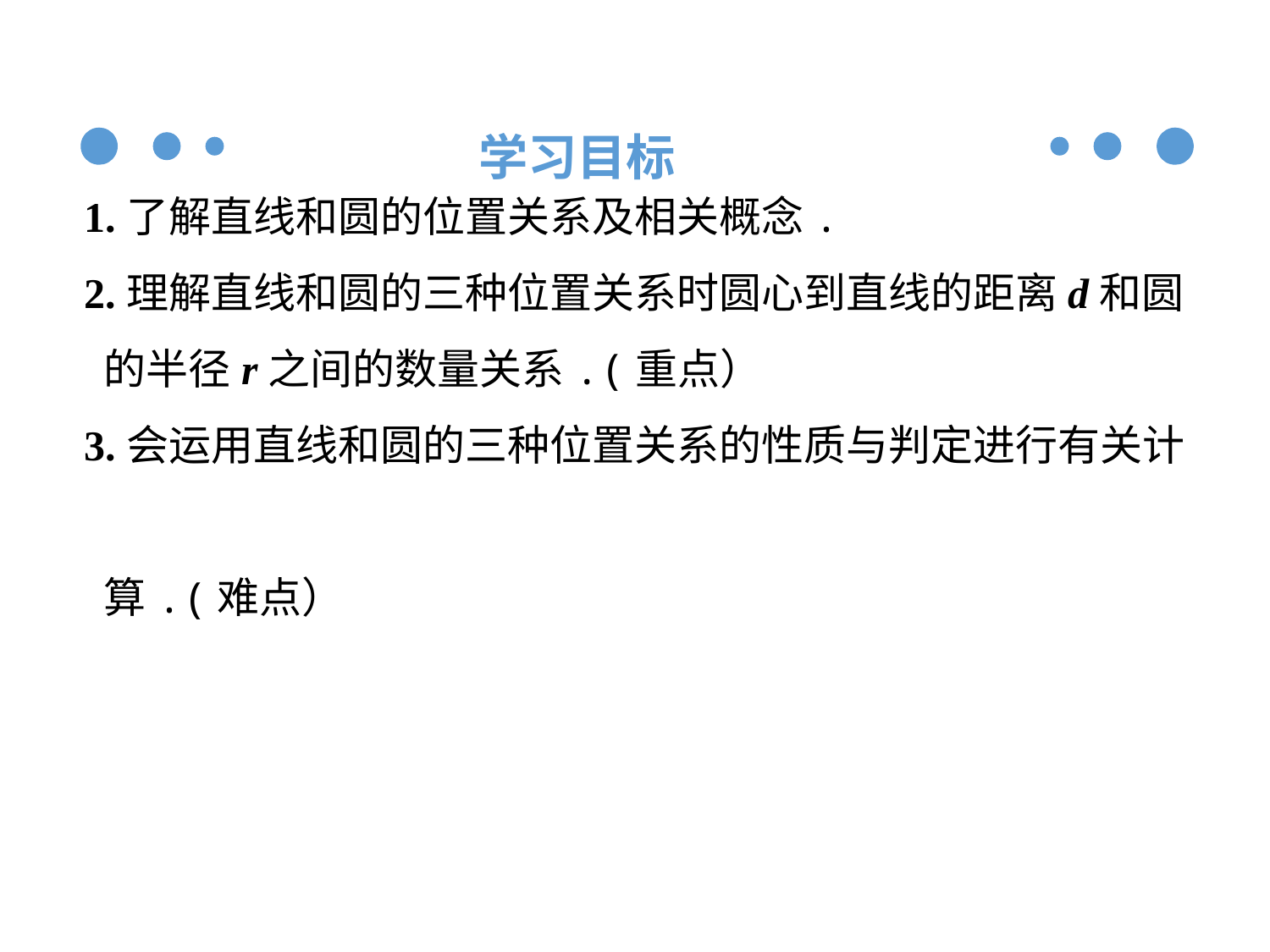

学习目标
1.了解直线和圆的位置关系及相关概念.
2.理解直线和圆的三种位置关系时圆心到直线的距离d和圆
 的半径r之间的数量关系.(重点）
3.会运用直线和圆的三种位置关系的性质与判定进行有关计
 算.(难点）